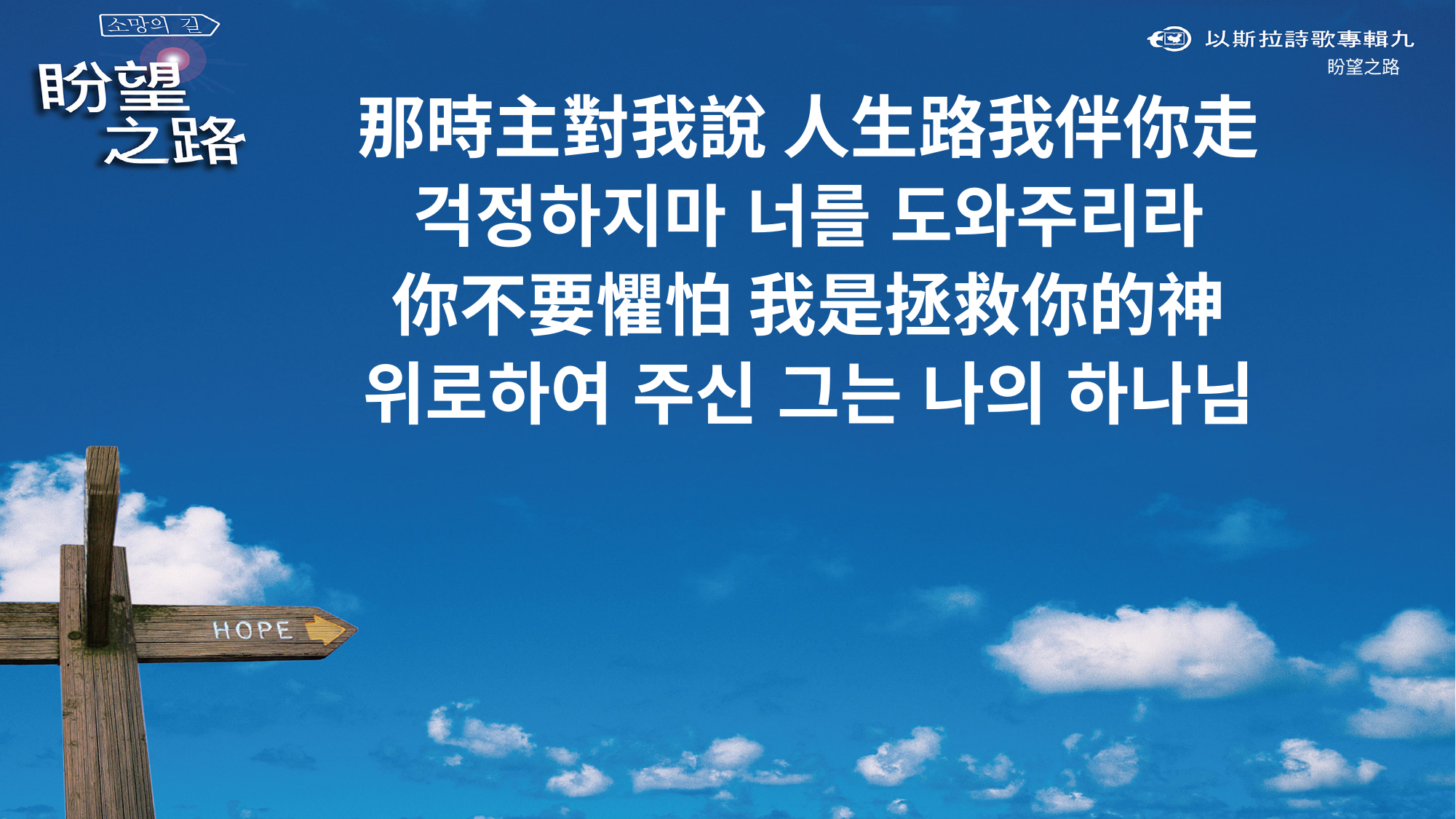

盼望之路
那時主對我說 人生路我伴你走
걱정하지마 너를 도와주리라
你不要懼怕 我是拯救你的神
위로하여 주신 그는 나의 하나님